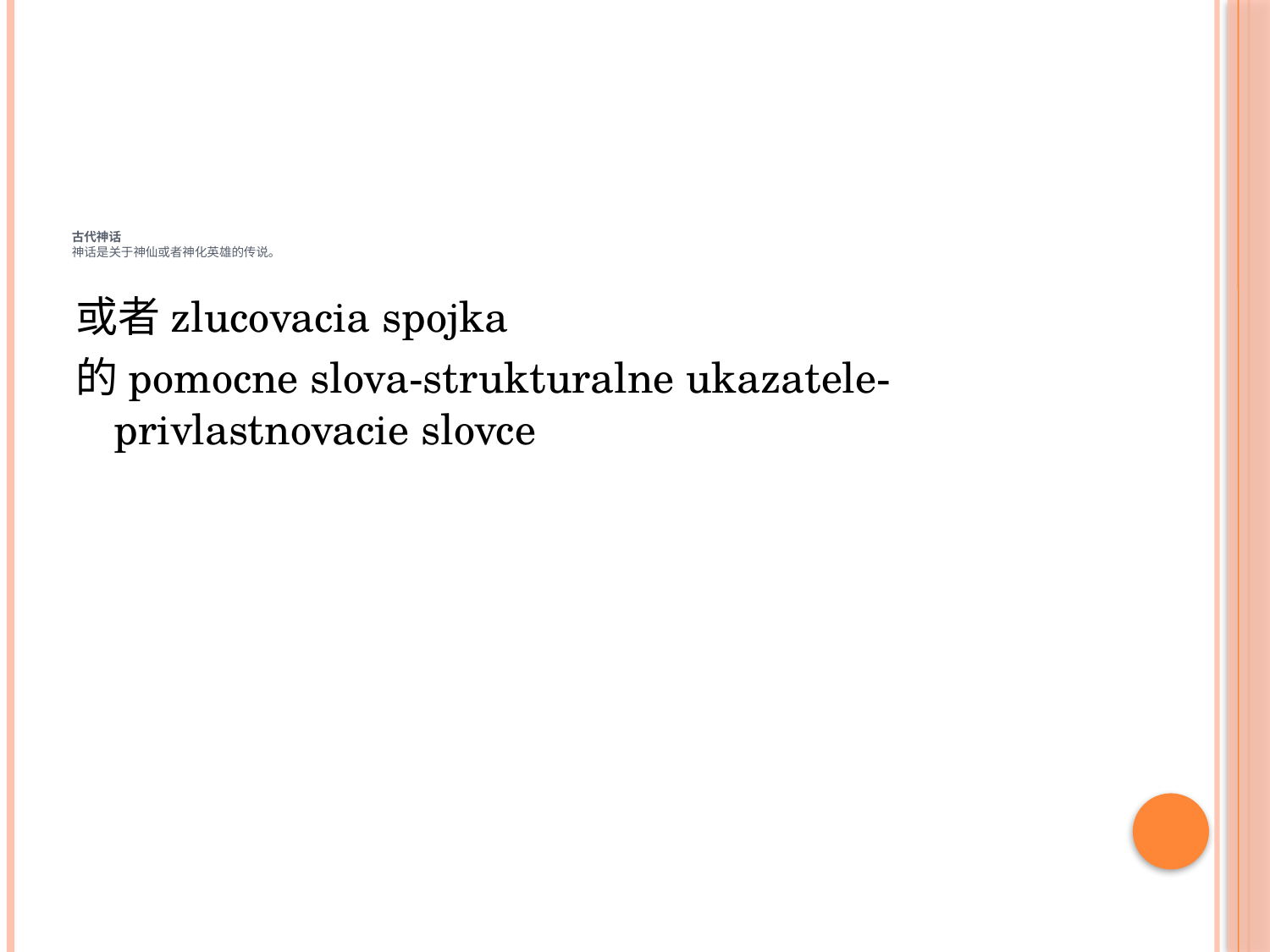

# 古代神话 神话是关于神仙或者神化英雄的传说。

或者zlucovacia spojka
的pomocne slova-strukturalne ukazatele-privlastnovacie slovce